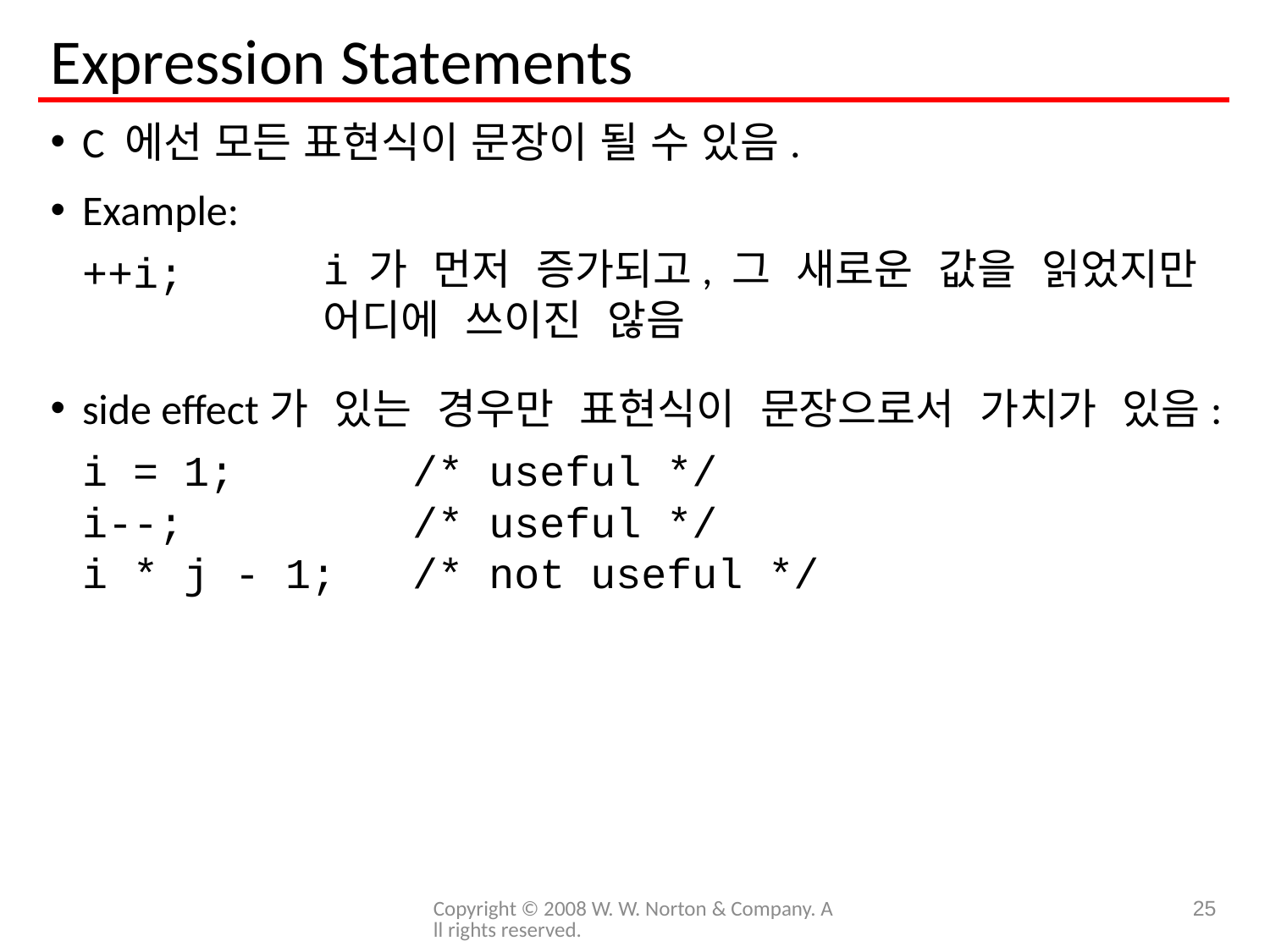

# Expression Statements
C 에선 모든 표현식이 문장이 될 수 있음.
Example:
	++i;

side effect가 있는 경우만 표현식이 문장으로서 가치가 있음:
	i = 1;       /* useful */
	i--;         /* useful */
	i * j - 1;   /* not useful */
i 가 먼저 증가되고, 그 새로운 값을 읽었지만 어디에 쓰이진 않음
Copyright © 2008 W. W. Norton & Company. All rights reserved.
25